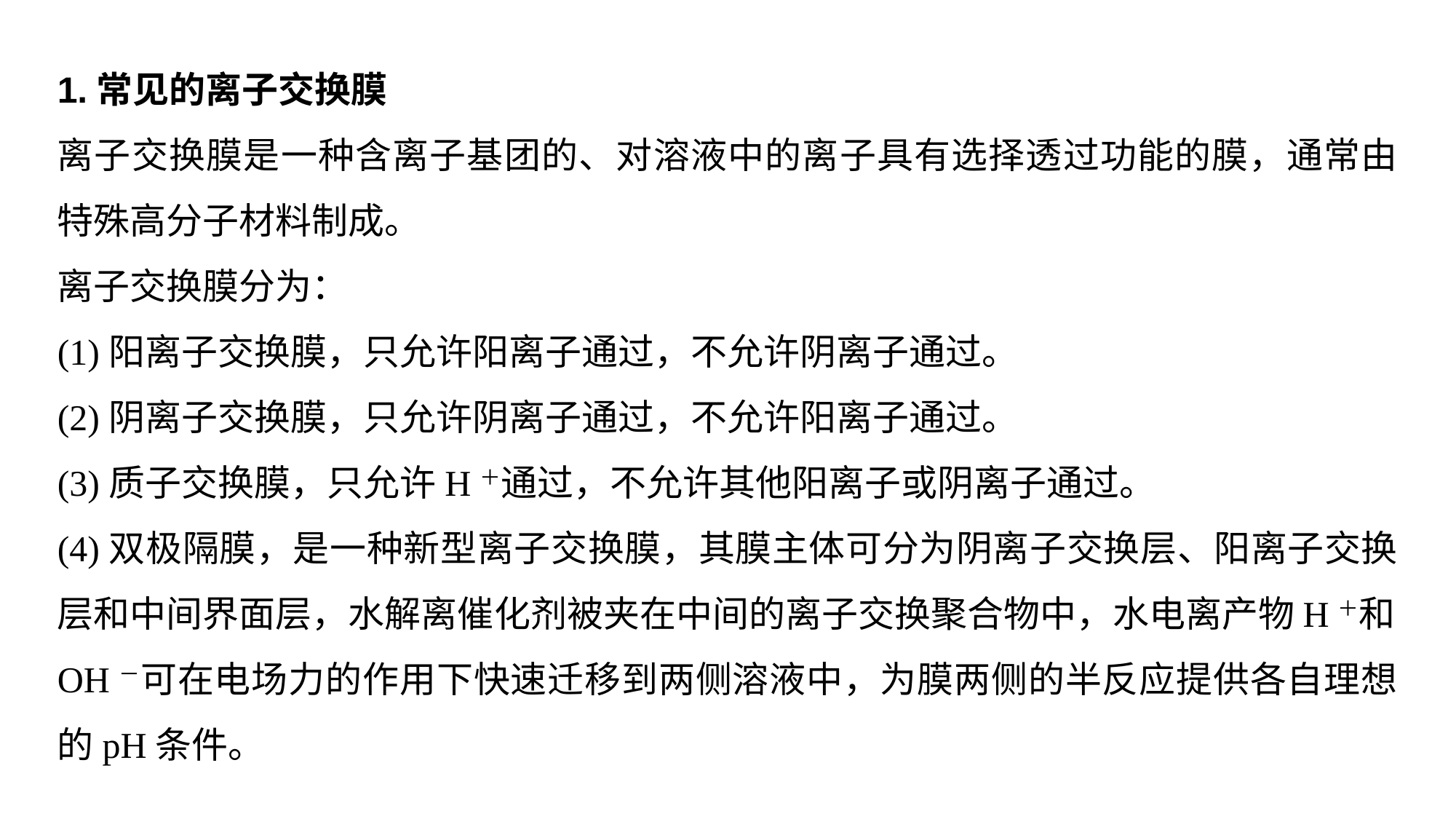

1.常见的离子交换膜
离子交换膜是一种含离子基团的、对溶液中的离子具有选择透过功能的膜，通常由特殊高分子材料制成。
离子交换膜分为：
(1)阳离子交换膜，只允许阳离子通过，不允许阴离子通过。
(2)阴离子交换膜，只允许阴离子通过，不允许阳离子通过。
(3)质子交换膜，只允许H＋通过，不允许其他阳离子或阴离子通过。
(4)双极隔膜，是一种新型离子交换膜，其膜主体可分为阴离子交换层、阳离子交换层和中间界面层，水解离催化剂被夹在中间的离子交换聚合物中，水电离产物H＋和OH－可在电场力的作用下快速迁移到两侧溶液中，为膜两侧的半反应提供各自理想的pH条件。